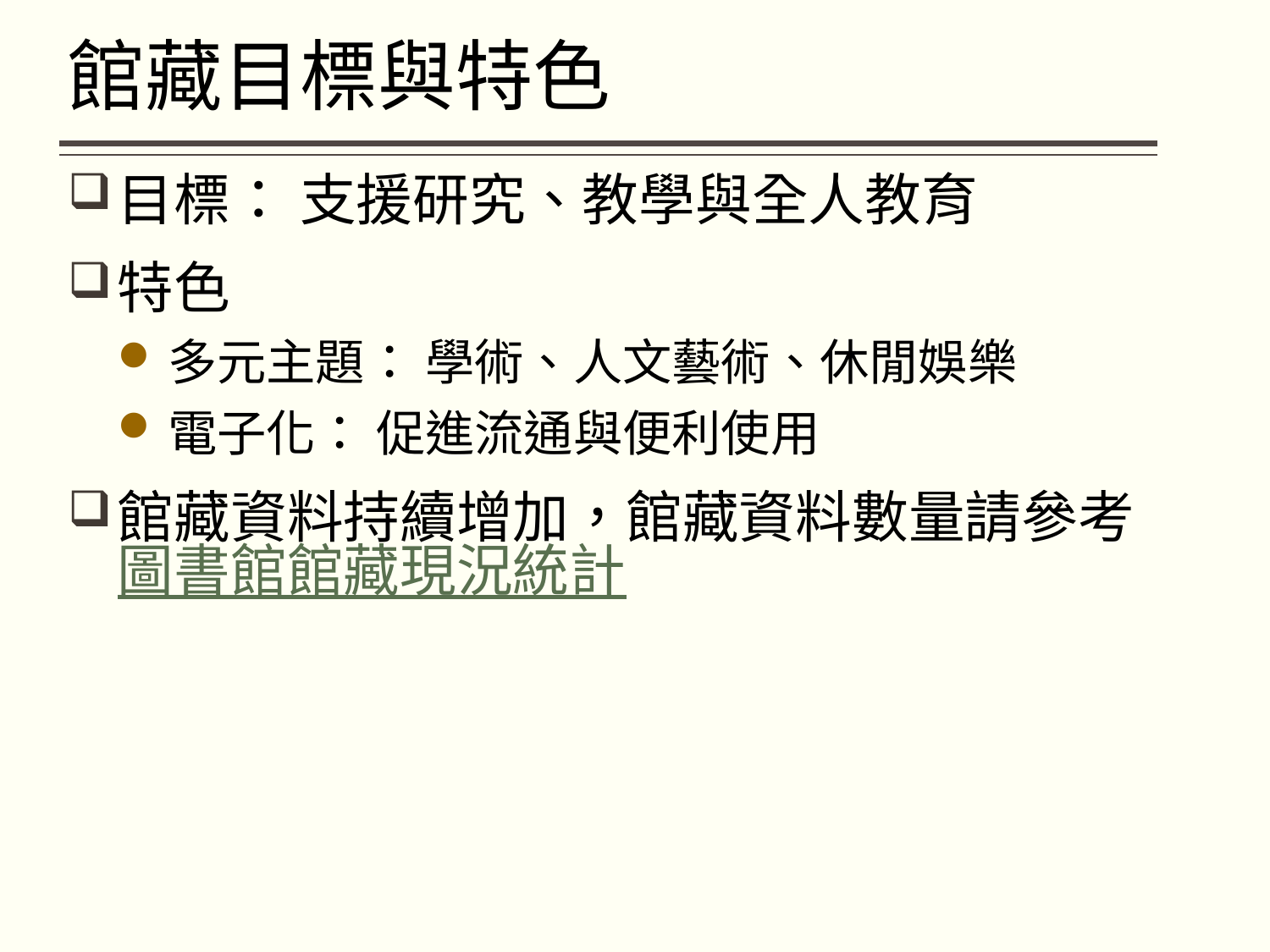

# 館藏目標與特色
目標： 支援研究、教學與全人教育
特色
多元主題： 學術、人文藝術、休閒娛樂
電子化： 促進流通與便利使用
館藏資料持續增加，館藏資料數量請參考圖書館館藏現況統計
          4